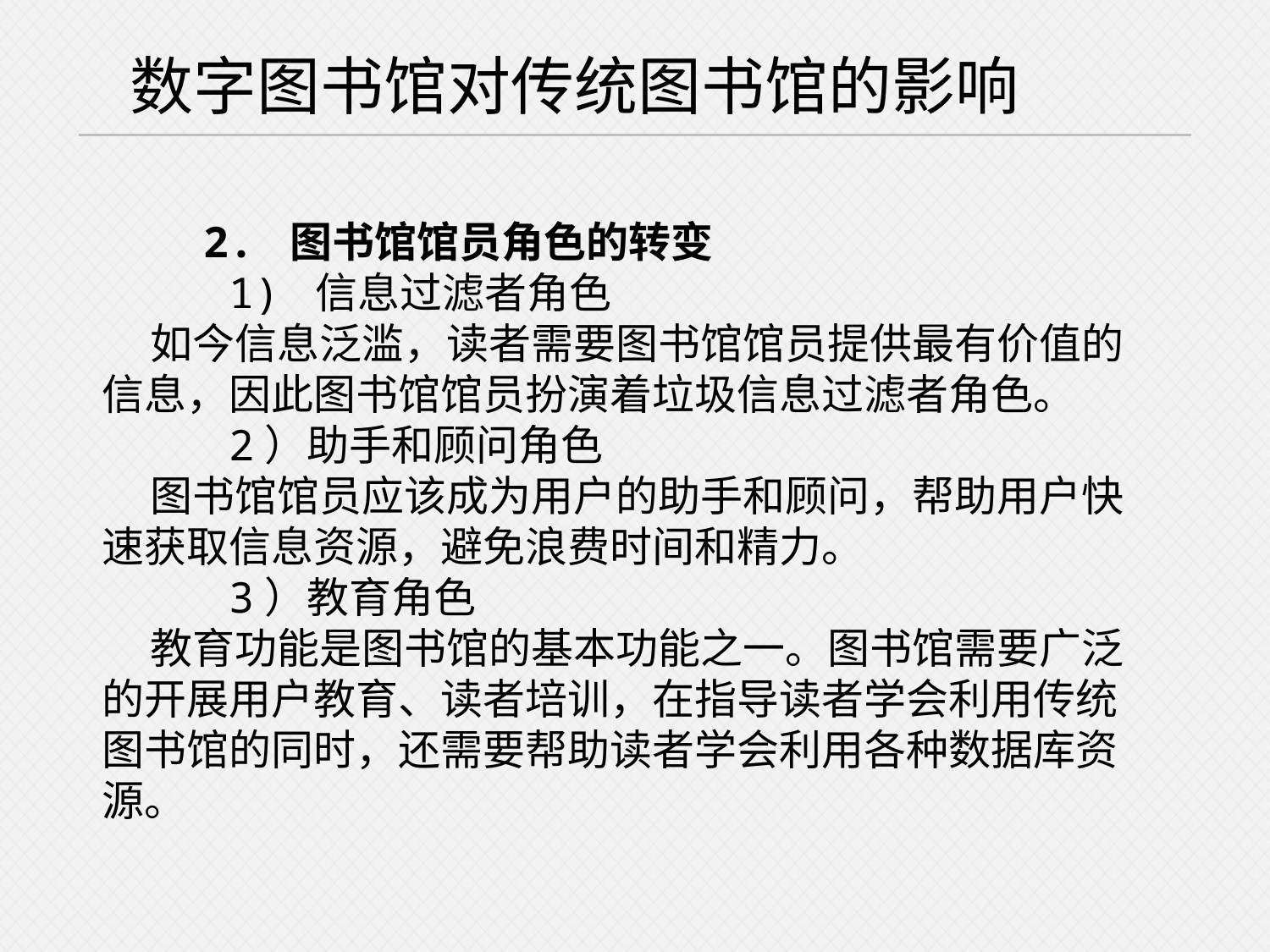

数字图书馆对传统图书馆的影响

    2. 图书馆馆员角色的转变
     1) 信息过滤者角色
    如今信息泛滥，读者需要图书馆馆员提供最有价值的信息，因此图书馆馆员扮演着垃圾信息过滤者角色。
     2）助手和顾问角色
    图书馆馆员应该成为用户的助手和顾问，帮助用户快速获取信息资源，避免浪费时间和精力。
     3）教育角色
    教育功能是图书馆的基本功能之一。图书馆需要广泛的开展用户教育、读者培训，在指导读者学会利用传统图书馆的同时，还需要帮助读者学会利用各种数据库资源。